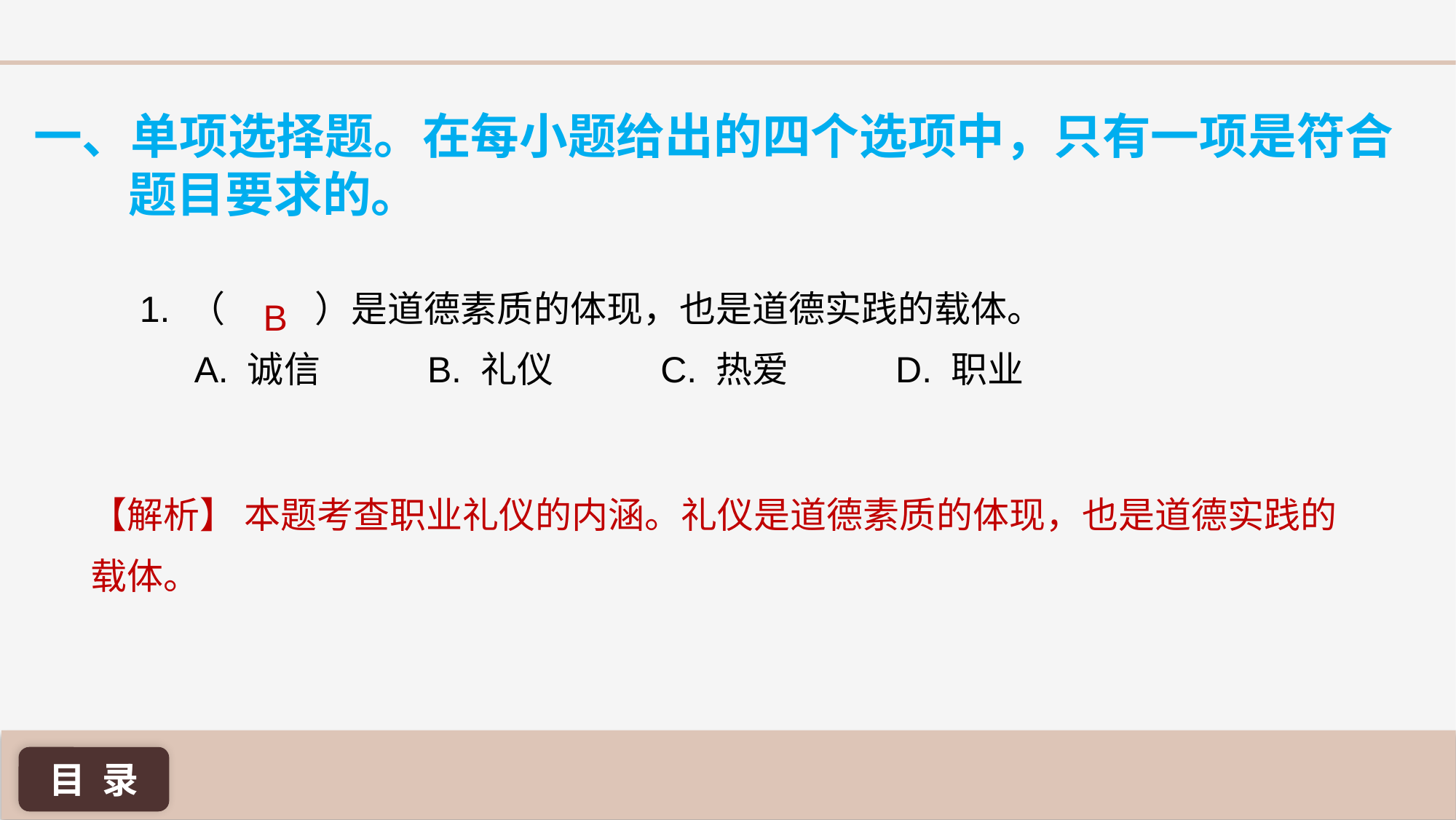

一、单项选择题。在每小题给出的四个选项中，只有一项是符合题目要求的。
1. （           ）是道德素质的体现，也是道德实践的载体。
A. 诚信            B. 礼仪            C. 热爱            D. 职业
B
【解析】 本题考查职业礼仪的内涵。礼仪是道德素质的体现，也是道德实践的载体。